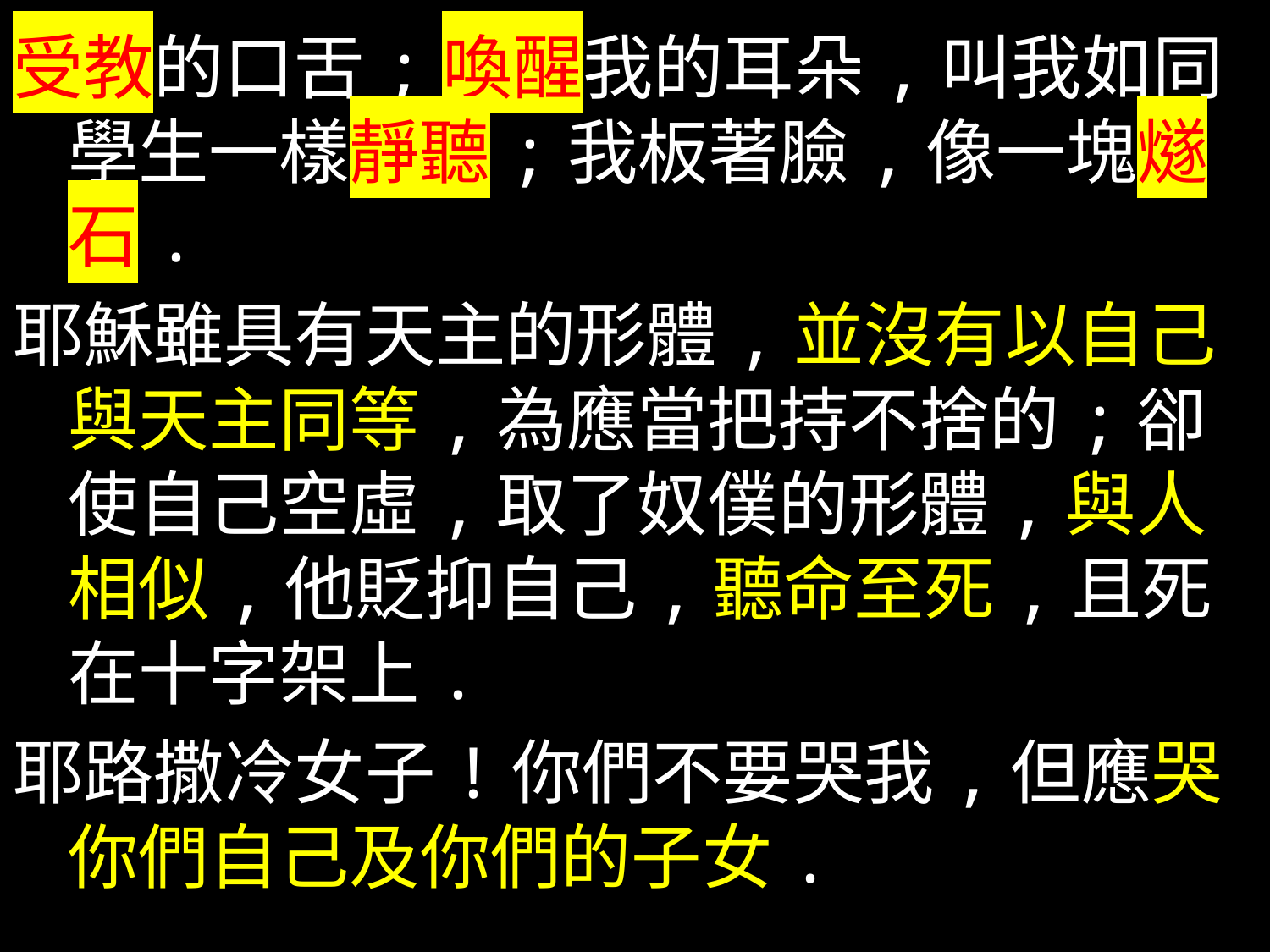

受教的口舌; 喚醒我的耳朵,叫我如同學生一樣靜聽; 我板著臉,像一塊燧石.
耶穌雖具有天主的形體,並沒有以自己與天主同等,為應當把持不捨的;卻使自己空虛,取了奴僕的形體,與人相似,他貶抑自己,聽命至死,且死在十字架上.
耶路撒冷女子!你們不要哭我,但應哭你們自己及你們的子女.